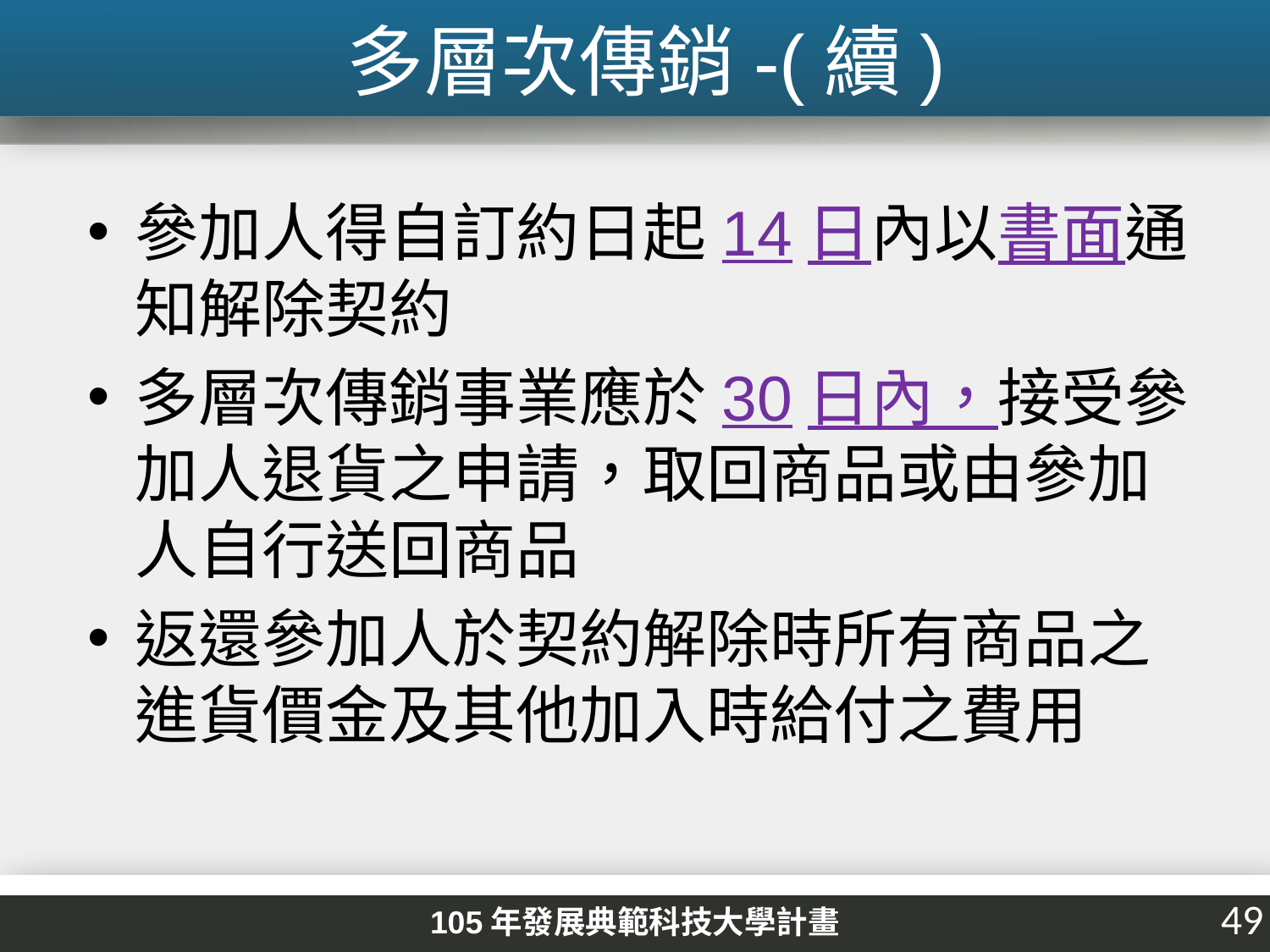

# 多層次傳銷-(續)
參加人得自訂約日起14日內以書面通知解除契約
多層次傳銷事業應於30日內，接受參加人退貨之申請，取回商品或由參加人自行送回商品
返還參加人於契約解除時所有商品之進貨價金及其他加入時給付之費用